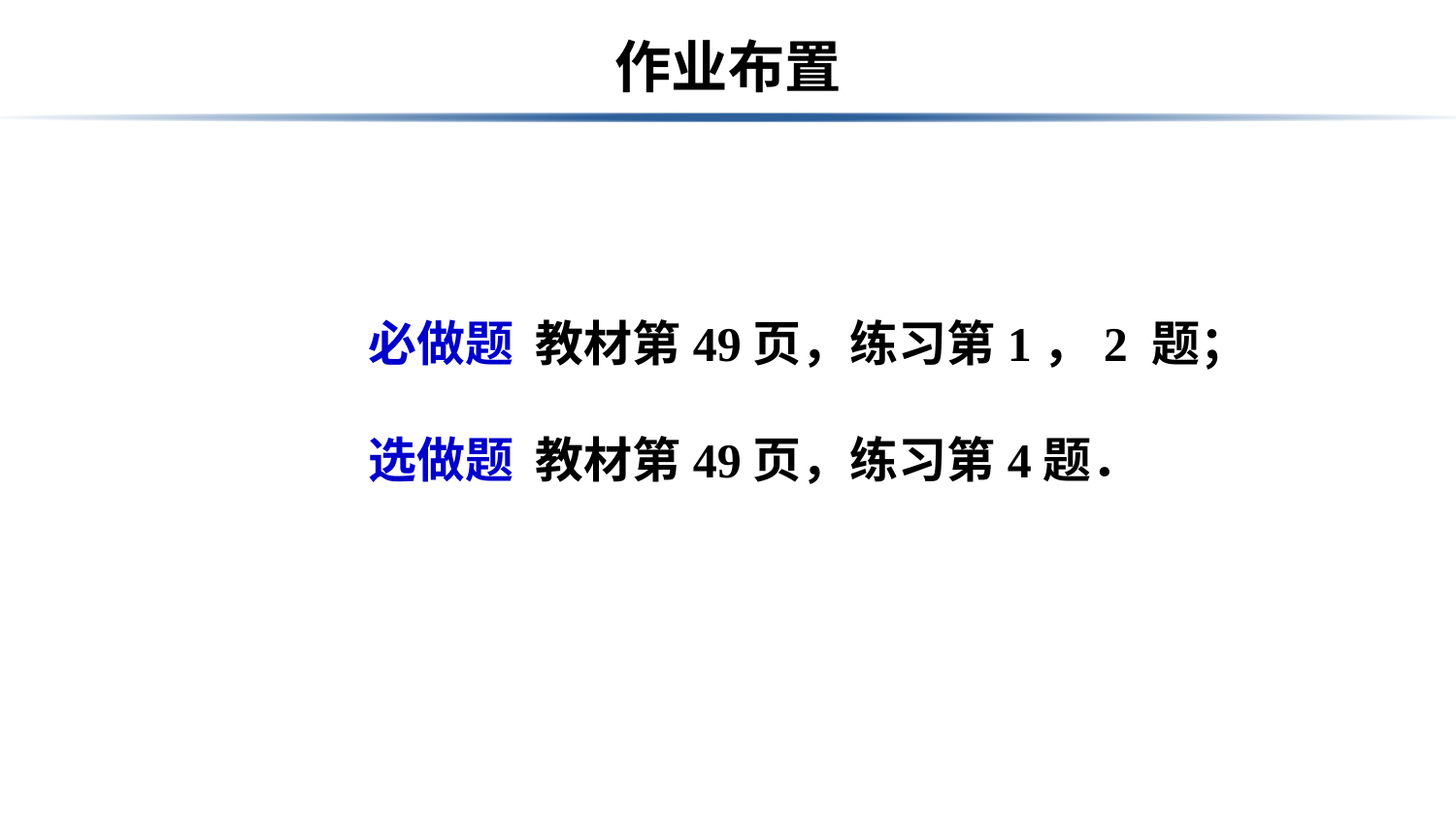

# 作业布置
必做题  教材第49页，练习第1，2 题；
选做题  教材第49页，练习第4题．